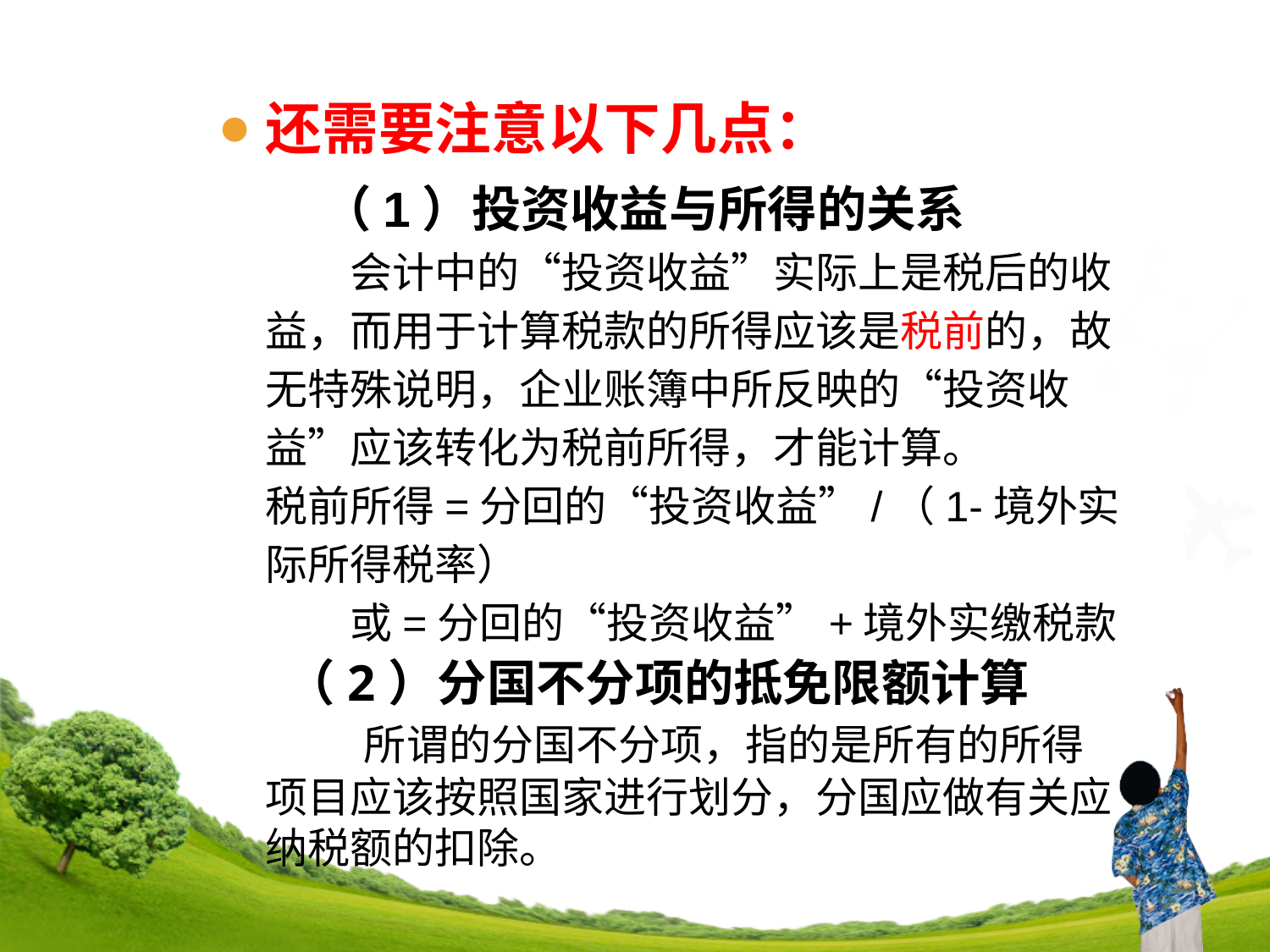

还需要注意以下几点：
　（1）投资收益与所得的关系
　　会计中的“投资收益”实际上是税后的收益，而用于计算税款的所得应该是税前的，故无特殊说明，企业账簿中所反映的“投资收益”应该转化为税前所得，才能计算。
税前所得=分回的“投资收益”/（1-境外实际所得税率）
　　或=分回的“投资收益”+境外实缴税款
     （2）分国不分项的抵免限额计算
　　所谓的分国不分项，指的是所有的所得项目应该按照国家进行划分，分国应做有关应纳税额的扣除。